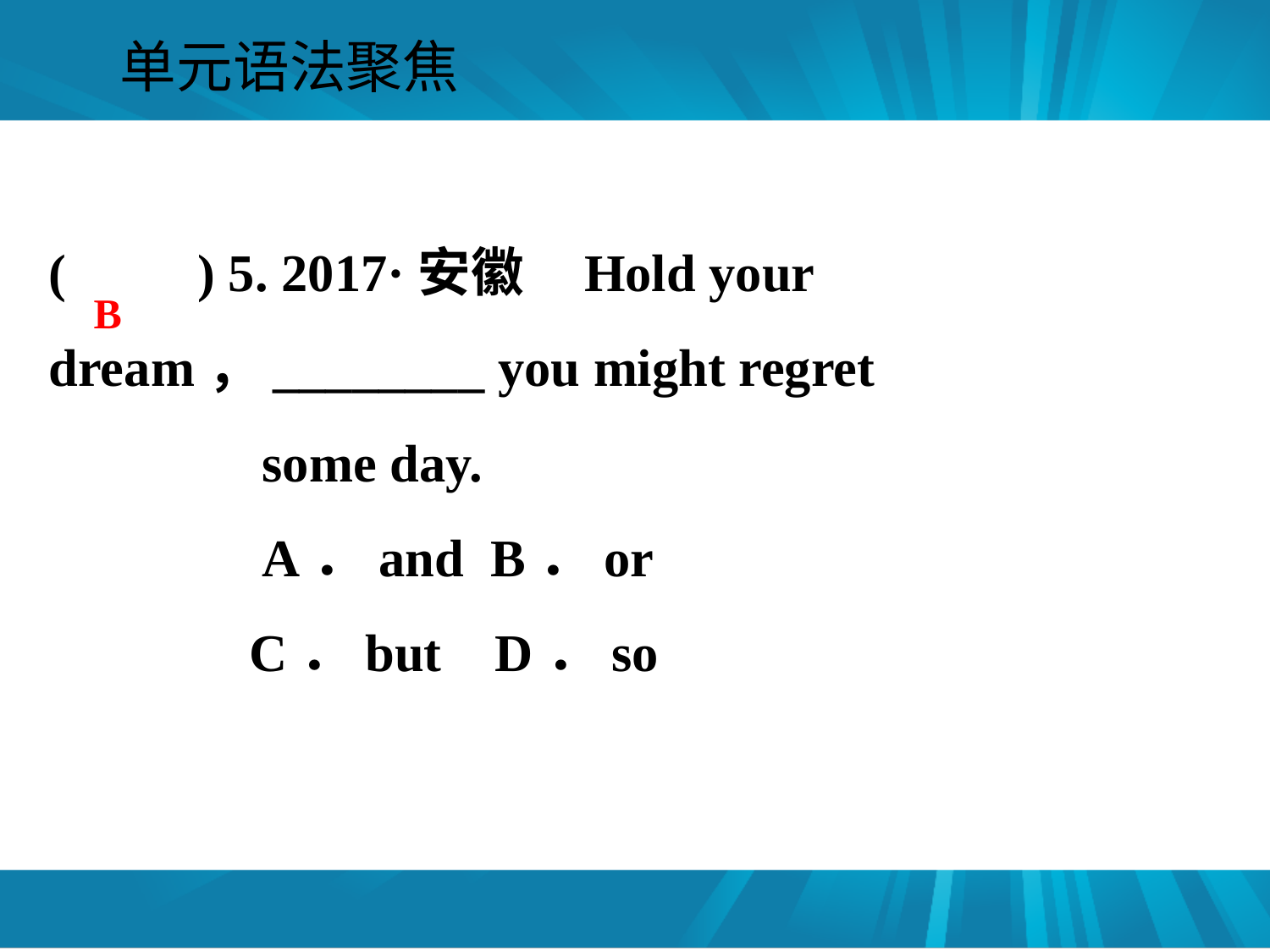

#
单元语法聚焦
(　　) 5. 2017·安徽    Hold your dream，________ you might regret
                some day.
                A．and  B．or
               C．but    D．so
B